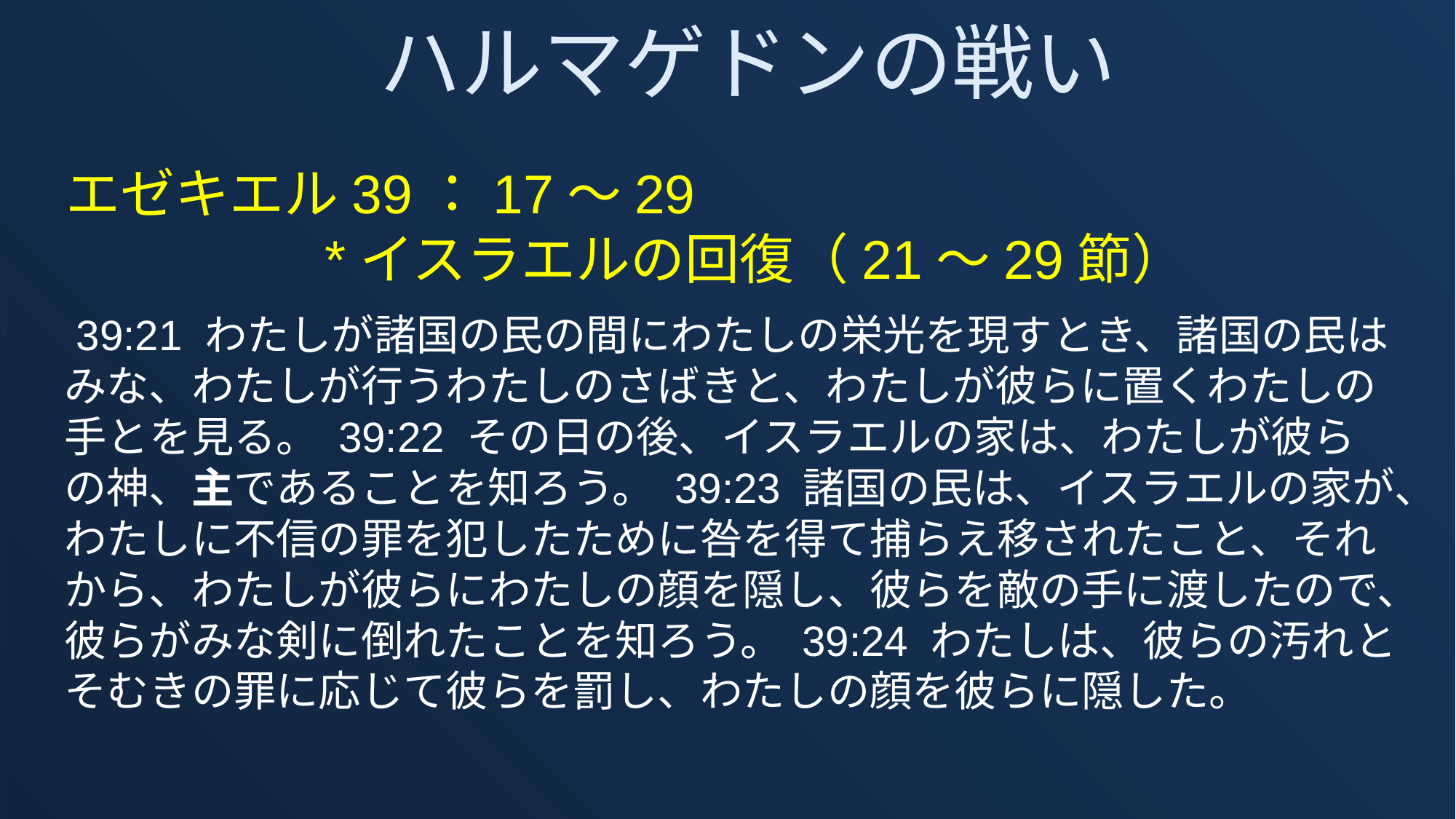

ハルマゲドンの戦い
エゼキエル39：17～29
　*イスラエルの回復（21～29節）
 39:21 わたしが諸国の民の間にわたしの栄光を現すとき、諸国の民はみな、わたしが行うわたしのさばきと、わたしが彼らに置くわたしの手とを見る。 39:22 その日の後、イスラエルの家は、わたしが彼らの神、主であることを知ろう。 39:23 諸国の民は、イスラエルの家が、わたしに不信の罪を犯したために咎を得て捕らえ移されたこと、それから、わたしが彼らにわたしの顔を隠し、彼らを敵の手に渡したので、彼らがみな剣に倒れたことを知ろう。 39:24 わたしは、彼らの汚れとそむきの罪に応じて彼らを罰し、わたしの顔を彼らに隠した。